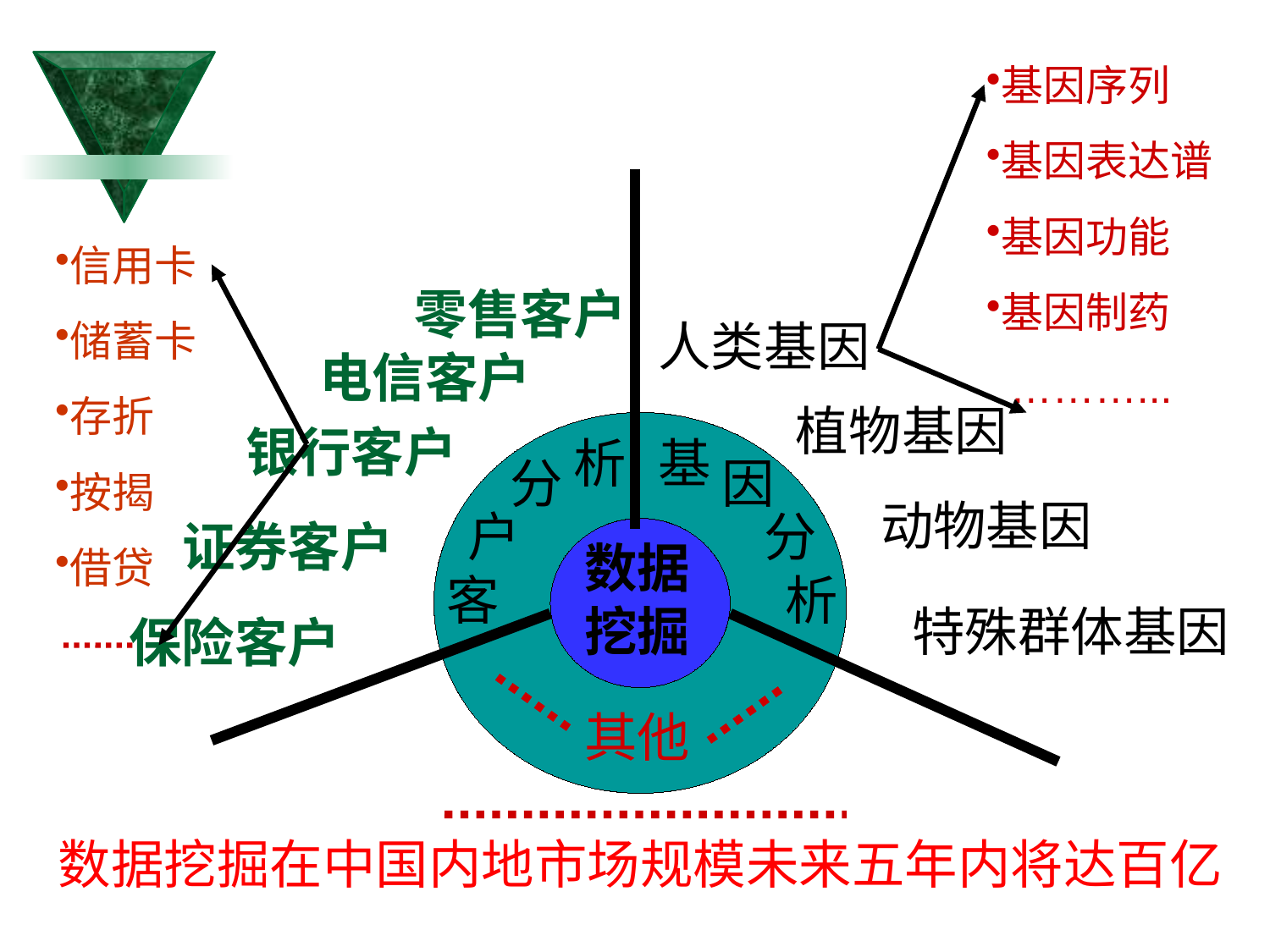

基因序列
基因表达谱
基因功能
基因制药
  ………...

信用卡
储蓄卡
存折
按揭
借贷

零售客户
人类基因
电信客户
植物基因
银行客户

析
分
户
客
基
因
分
析
动物基因
证券客户

数据挖掘
特殊群体基因
保险客户

其他

数据挖掘在中国内地市场规模未来五年内将达百亿